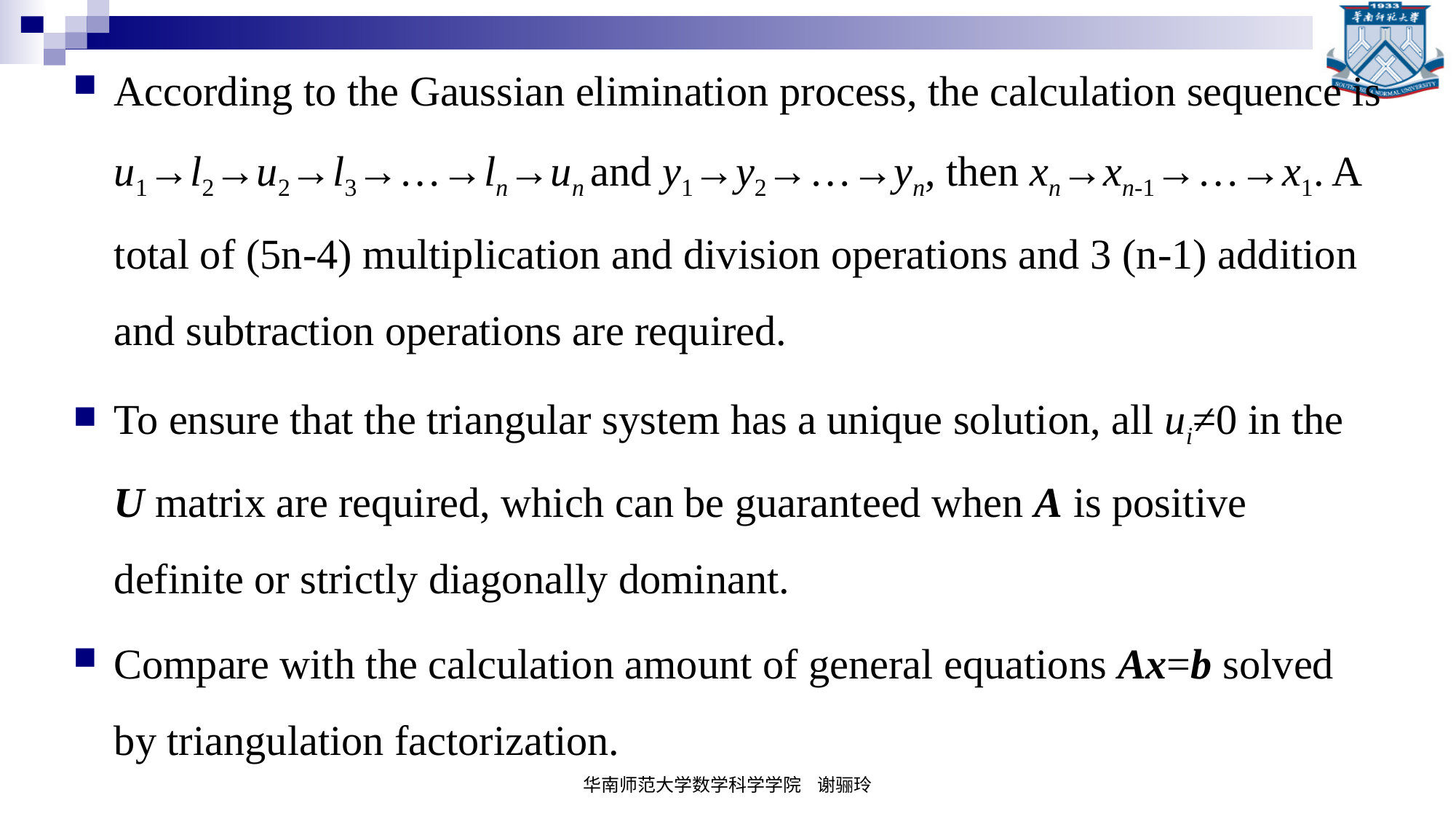

According to the Gaussian elimination process, the calculation sequence is u1→l2→u2→l3→…→ln→un and y1→y2→…→yn, then xn→xn-1→…→x1. A total of (5n-4) multiplication and division operations and 3 (n-1) addition and subtraction operations are required.
To ensure that the triangular system has a unique solution, all ui≠0 in the U matrix are required, which can be guaranteed when A is positive definite or strictly diagonally dominant.
Compare with the calculation amount of general equations Ax=b solved by triangulation factorization.
华南师范大学数学科学学院    谢骊玲